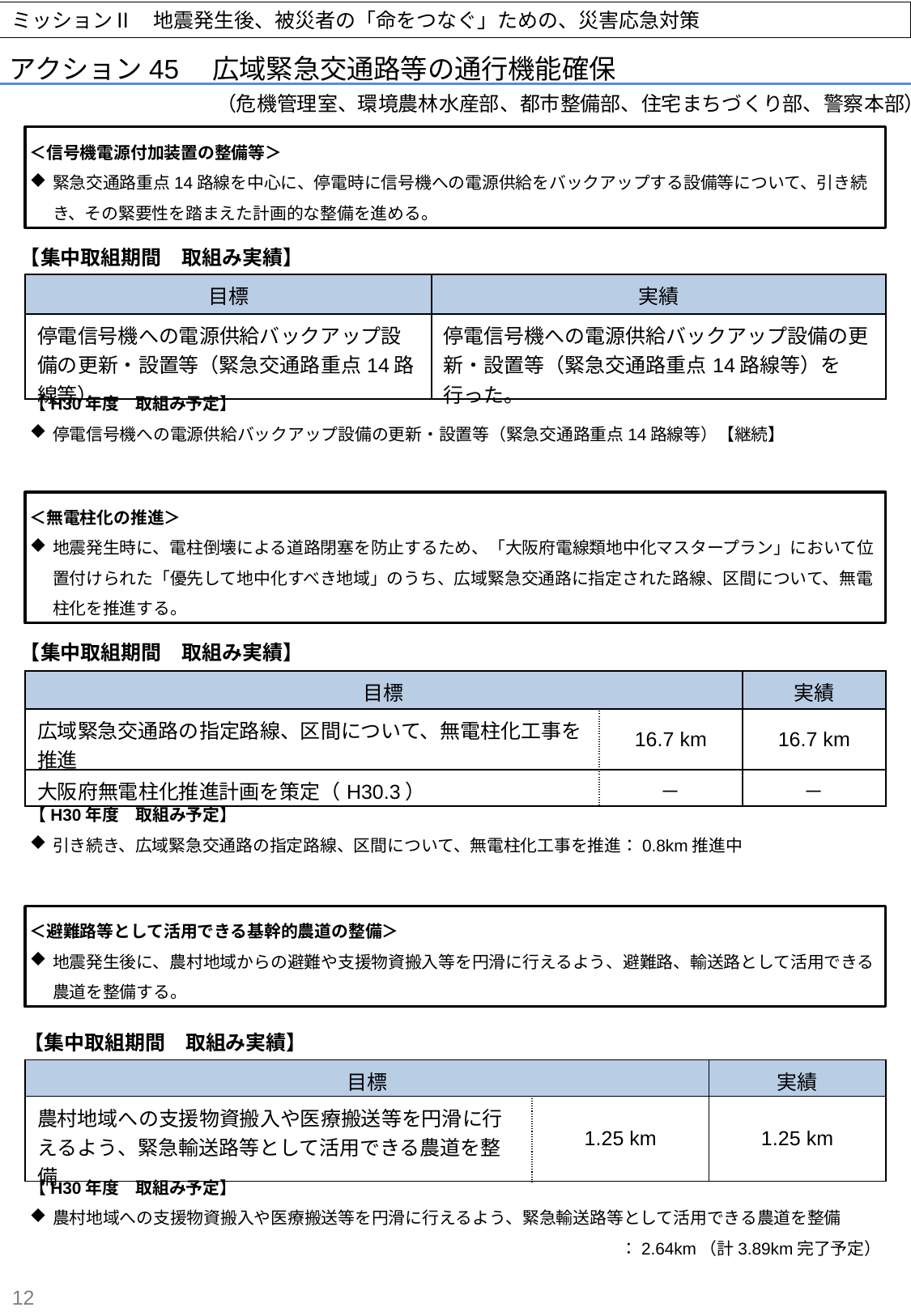

アクション45　広域緊急交通路等の通行機能確保
ミッションⅡ　地震発生後、被災者の「命をつなぐ」ための、災害応急対策
（危機管理室、環境農林水産部、都市整備部、住宅まちづくり部、警察本部）
＜信号機電源付加装置の整備等＞
緊急交通路重点14路線を中心に、停電時に信号機への電源供給をバックアップする設備等について、引き続き、その緊要性を踏まえた計画的な整備を進める。
【集中取組期間　取組み実績】
| 目標 | 実績 |
| --- | --- |
| 停電信号機への電源供給バックアップ設備の更新・設置等（緊急交通路重点14路線等） | 停電信号機への電源供給バックアップ設備の更新・設置等（緊急交通路重点14路線等）を行った。 |
【H30年度　取組み予定】
停電信号機への電源供給バックアップ設備の更新・設置等（緊急交通路重点14路線等）【継続】
＜無電柱化の推進＞
地震発生時に、電柱倒壊による道路閉塞を防止するため、「大阪府電線類地中化マスタープラン」において位置付けられた「優先して地中化すべき地域」のうち、広域緊急交通路に指定された路線、区間について、無電柱化を推進する。
【集中取組期間　取組み実績】
| 目標 |  | 実績 |
| --- | --- | --- |
| 広域緊急交通路の指定路線、区間について、無電柱化工事を推進 | 16.7 km | 16.7 km |
| 大阪府無電柱化推進計画を策定（H30.3） | － | － |
【H30年度　取組み予定】
引き続き、広域緊急交通路の指定路線、区間について、無電柱化工事を推進：0.8km推進中
＜避難路等として活用できる基幹的農道の整備＞
地震発生後に、農村地域からの避難や支援物資搬入等を円滑に行えるよう、避難路、輸送路として活用できる農道を整備する。
【集中取組期間　取組み実績】
| 目標 |  | 実績 |
| --- | --- | --- |
| 農村地域への支援物資搬入や医療搬送等を円滑に行えるよう、緊急輸送路等として活用できる農道を整備 | 1.25 km | 1.25 km |
【H30年度　取組み予定】
農村地域への支援物資搬入や医療搬送等を円滑に行えるよう、緊急輸送路等として活用できる農道を整備
：2.64km（計3.89km完了予定）

12